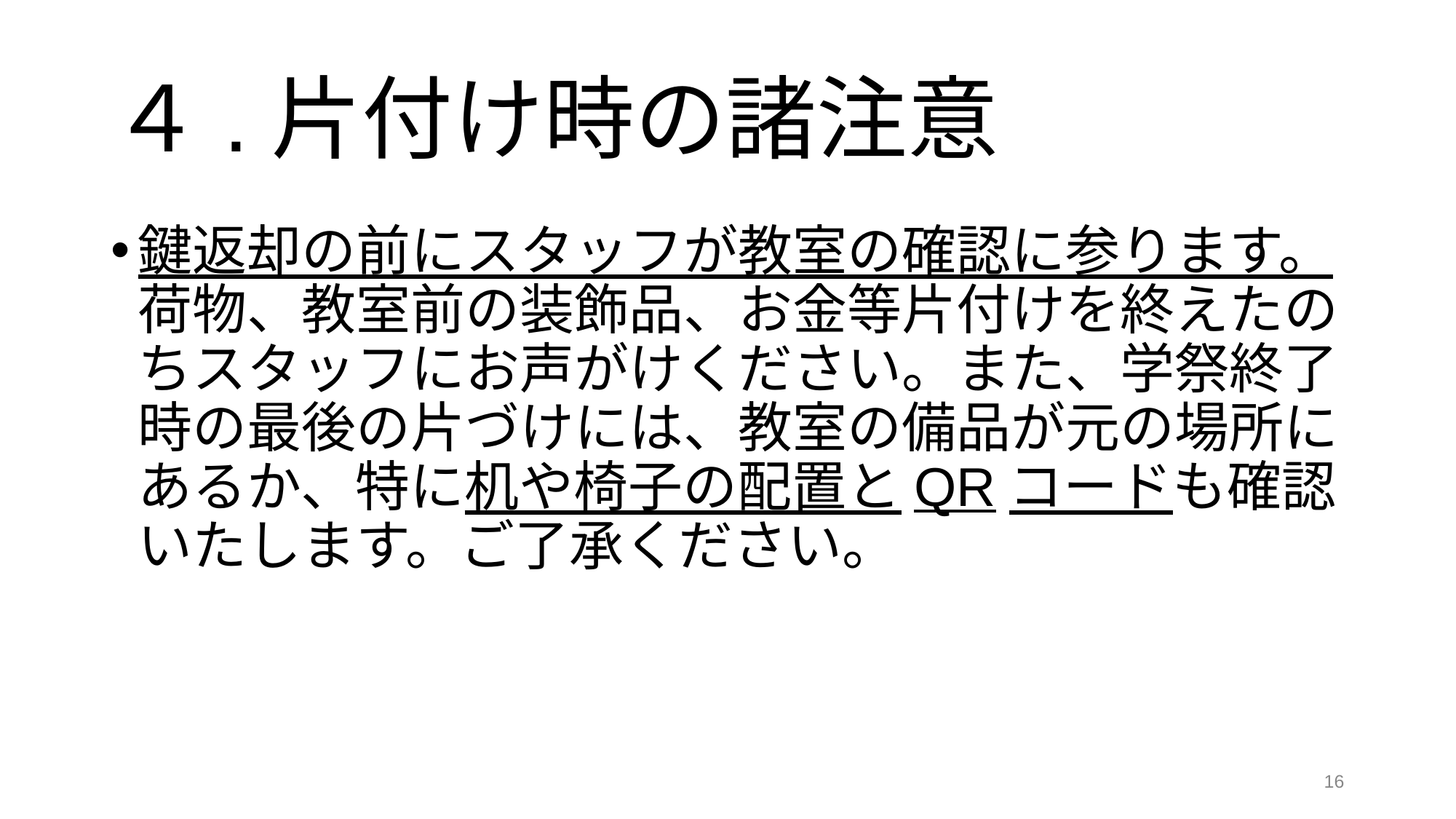

# ４.片付け時の諸注意
鍵返却の前にスタッフが教室の確認に参ります。荷物、教室前の装飾品、お金等片付けを終えたのちスタッフにお声がけください。また、学祭終了時の最後の片づけには、教室の備品が元の場所にあるか、特に机や椅子の配置とQRコードも確認いたします。ご了承ください。

16